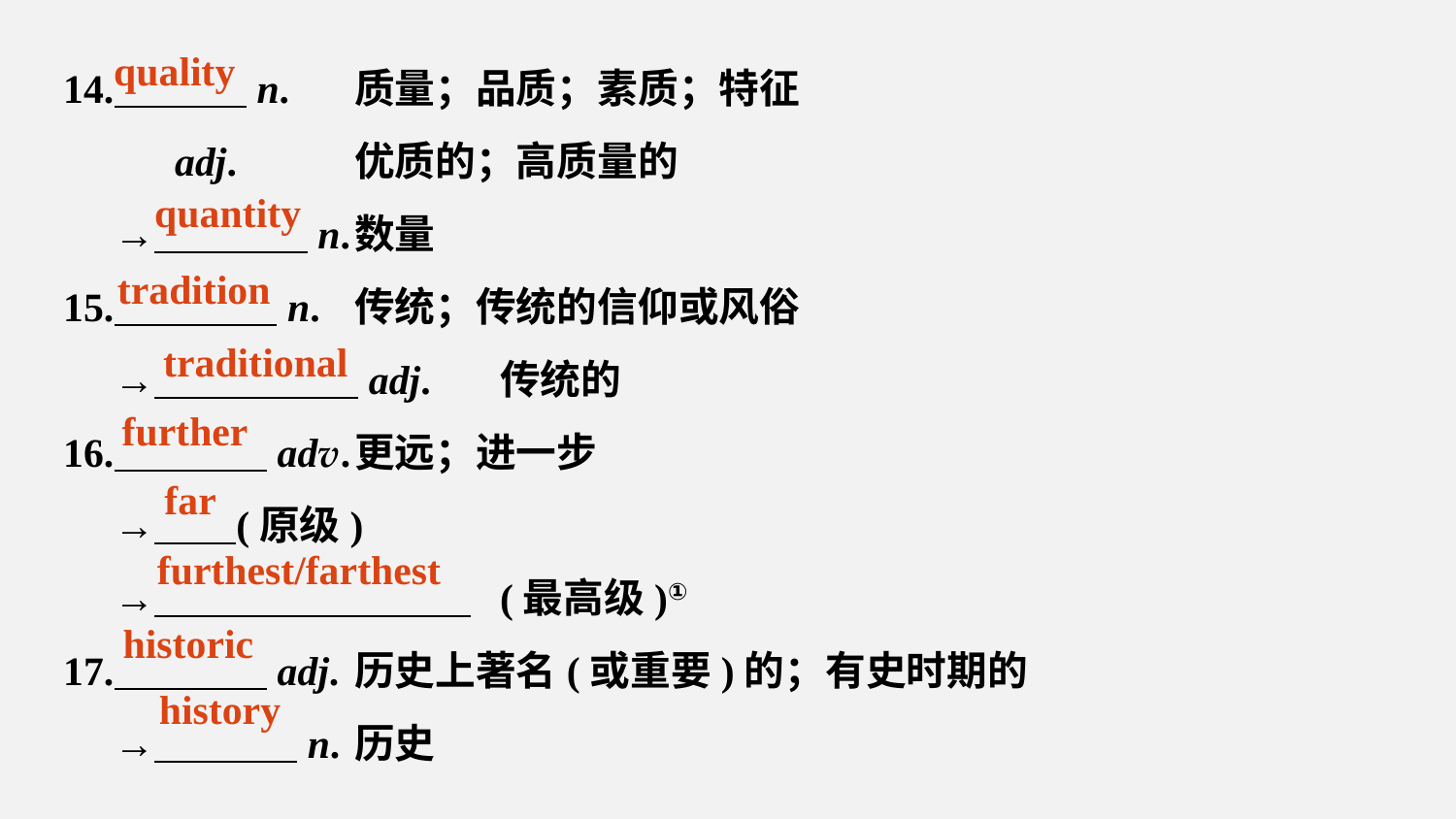

14.              n.	质量；品质；素质；特征
          adj.	优质的；高质量的
     →                n.	数量
15.                 n.	传统；传统的信仰或风俗
     →                     adj.	传统的
16.                adv.	更远；进一步
     →        (原级)
     →                                	(最高级)①
17.                adj.	历史上著名(或重要)的；有史时期的
     →               n.	历史
quality
quantity
tradition
traditional
further
far
furthest/farthest
historic
history